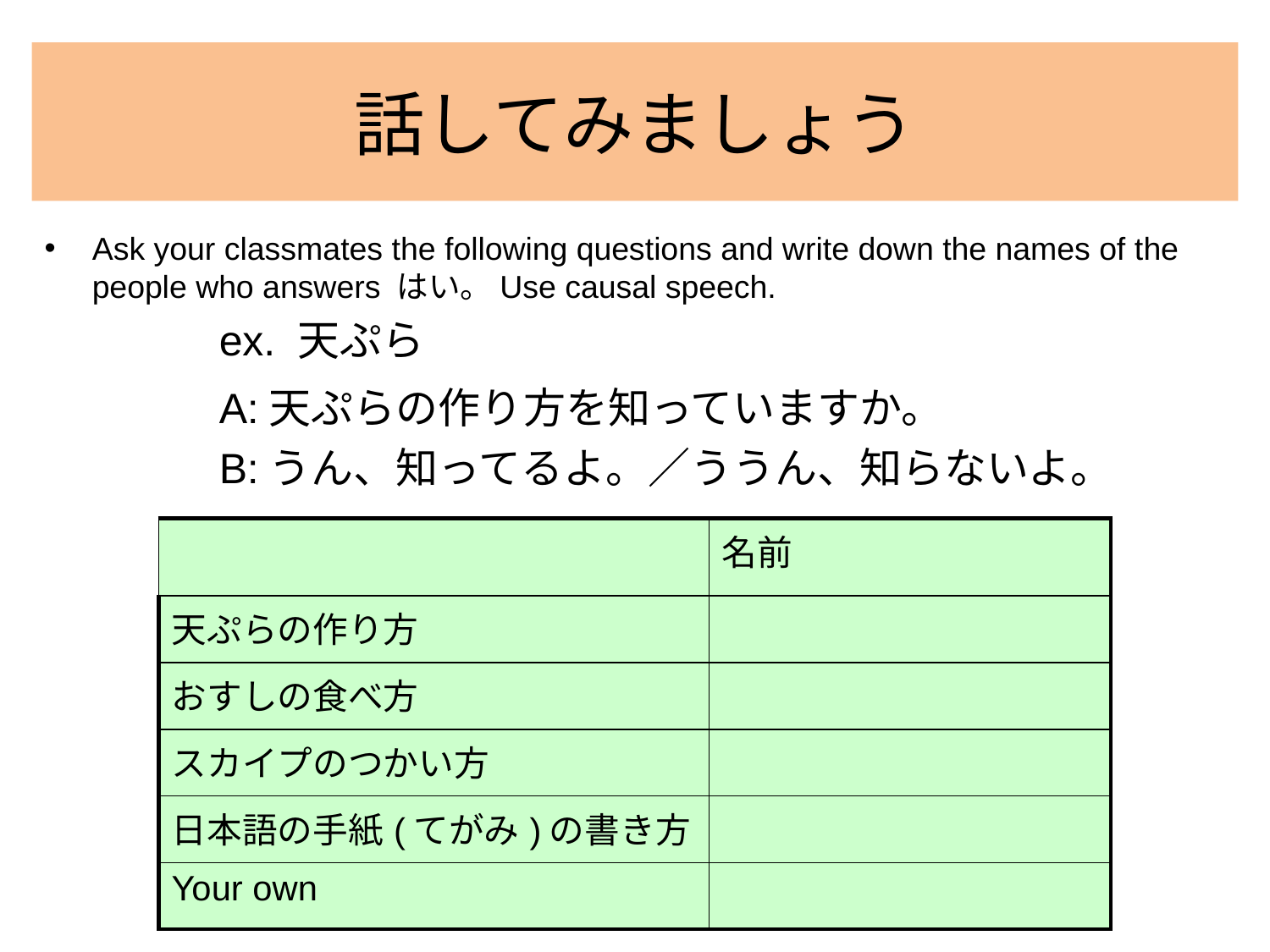

# 話してみましょう
Ask your classmates the following questions and write down the names of the people who answers はい。Use causal speech.
		ex. 天ぷら
	　	A:天ぷらの作り方を知っていますか。
　　	B:うん、知ってるよ。／ううん、知らないよ。
|  | 名前 |
| --- | --- |
| 天ぷらの作り方 |  |
| おすしの食べ方 |  |
| スカイプのつかい方 |  |
| 日本語の手紙(てがみ)の書き方 |  |
| Your own |  |